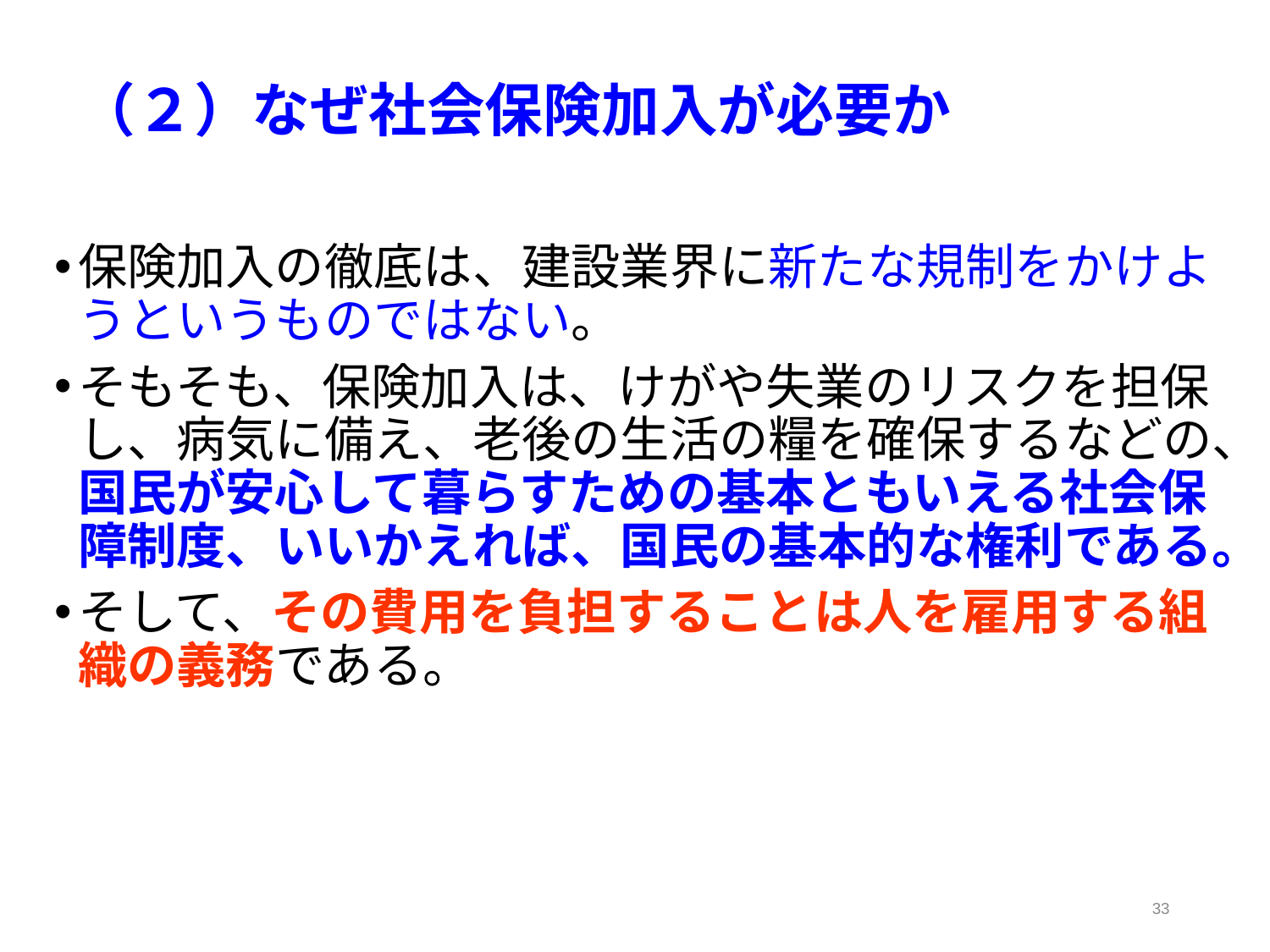

# （２）なぜ社会保険加入が必要か
保険加入の徹底は、建設業界に新たな規制をかけようというものではない。
そもそも、保険加入は、けがや失業のリスクを担保し、病気に備え、老後の生活の糧を確保するなどの、国民が安心して暮らすための基本ともいえる社会保障制度、いいかえれば、国民の基本的な権利である。
そして、その費用を負担することは人を雇用する組織の義務である。
33